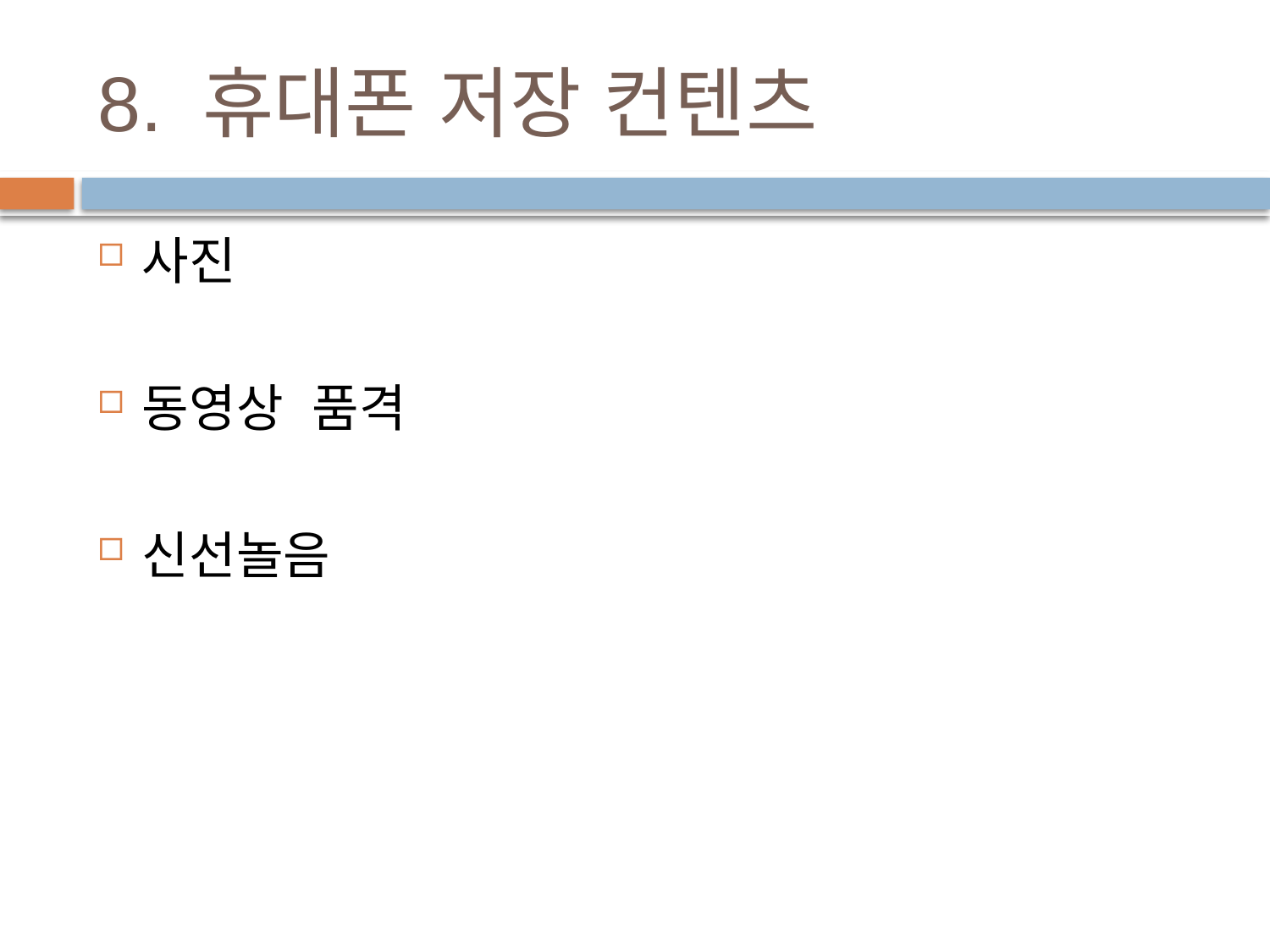

# 8. 휴대폰 저장 컨텐츠
사진

동영상  품격

신선놀음